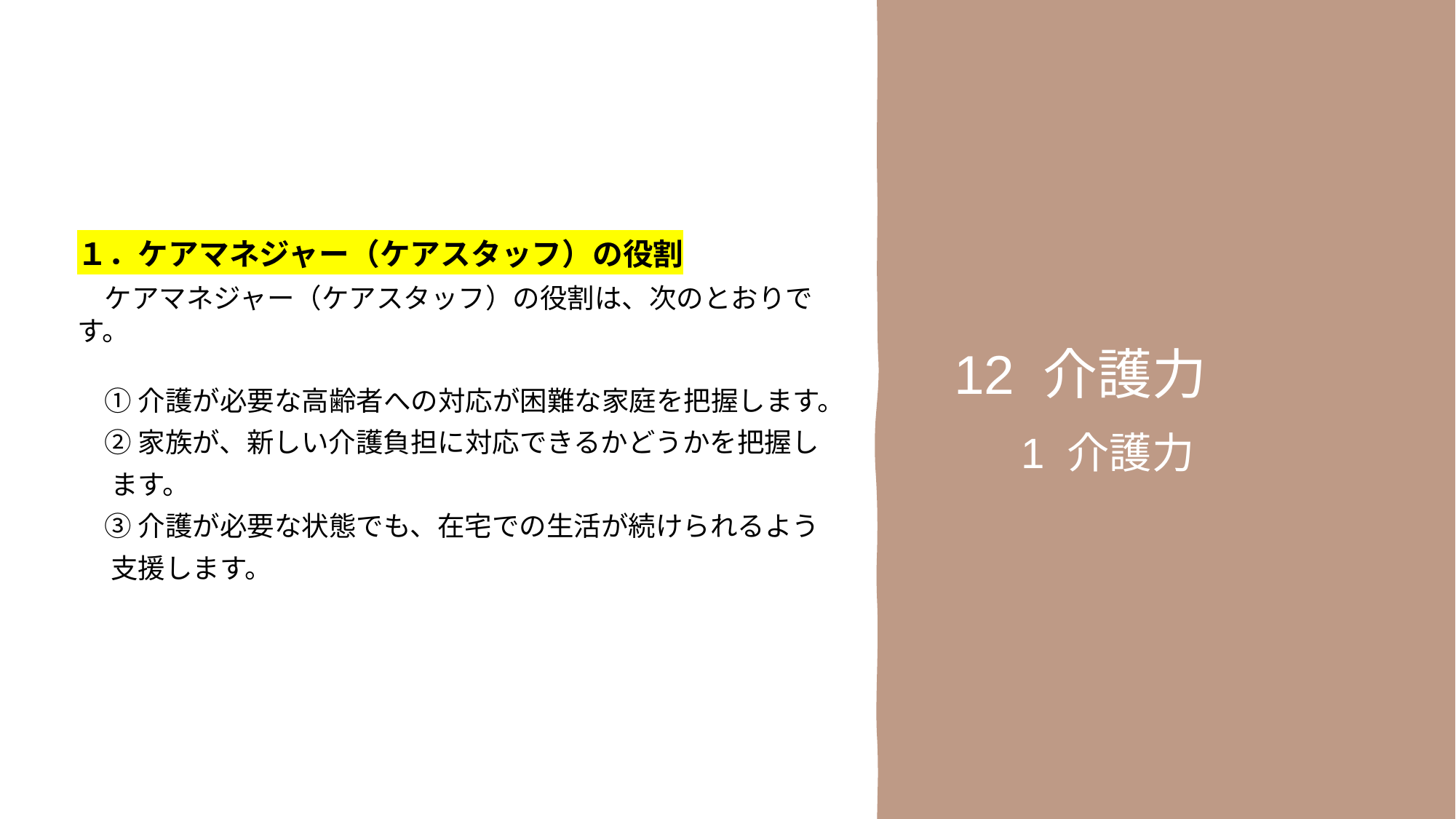

１．ケアマネジャー（ケアスタッフ）の役割
　ケアマネジャー（ケアスタッフ）の役割は、次のとおりです。

　① 介護が必要な高齢者への対応が困難な家庭を把握します。
　② 家族が、新しい介護負担に対応できるかどうかを把握し
　 ます。
　③ 介護が必要な状態でも、在宅での生活が続けられるよう
　 支援します。
12 介護力
　1 介護力